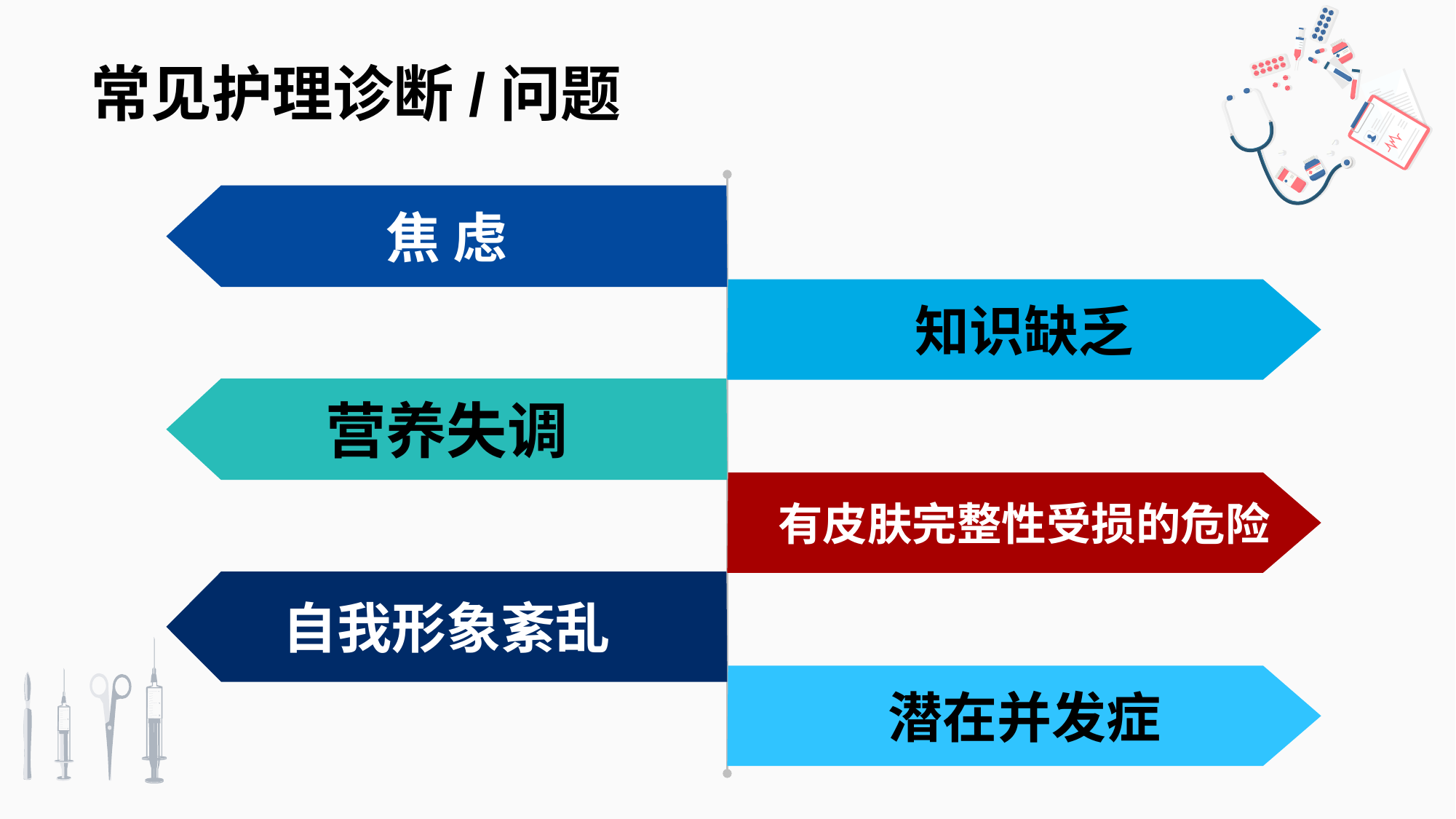

常见护理诊断/问题
焦 虑
知识缺乏
营养失调
有皮肤完整性受损的危险
自我形象紊乱
潜在并发症